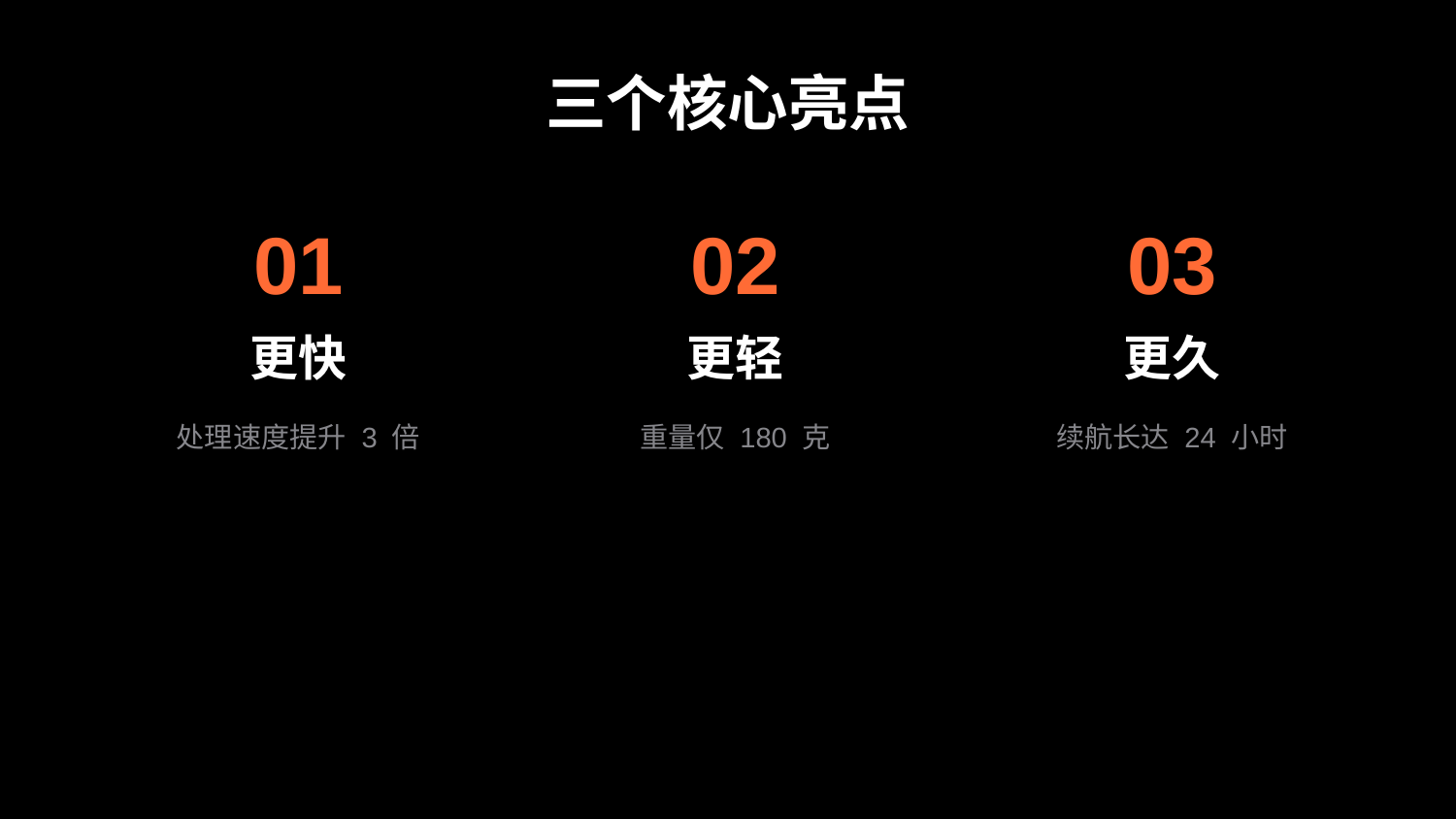

三个核心亮点
01
02
03
更快
更轻
更久
处理速度提升 3 倍
重量仅 180 克
续航长达 24 小时